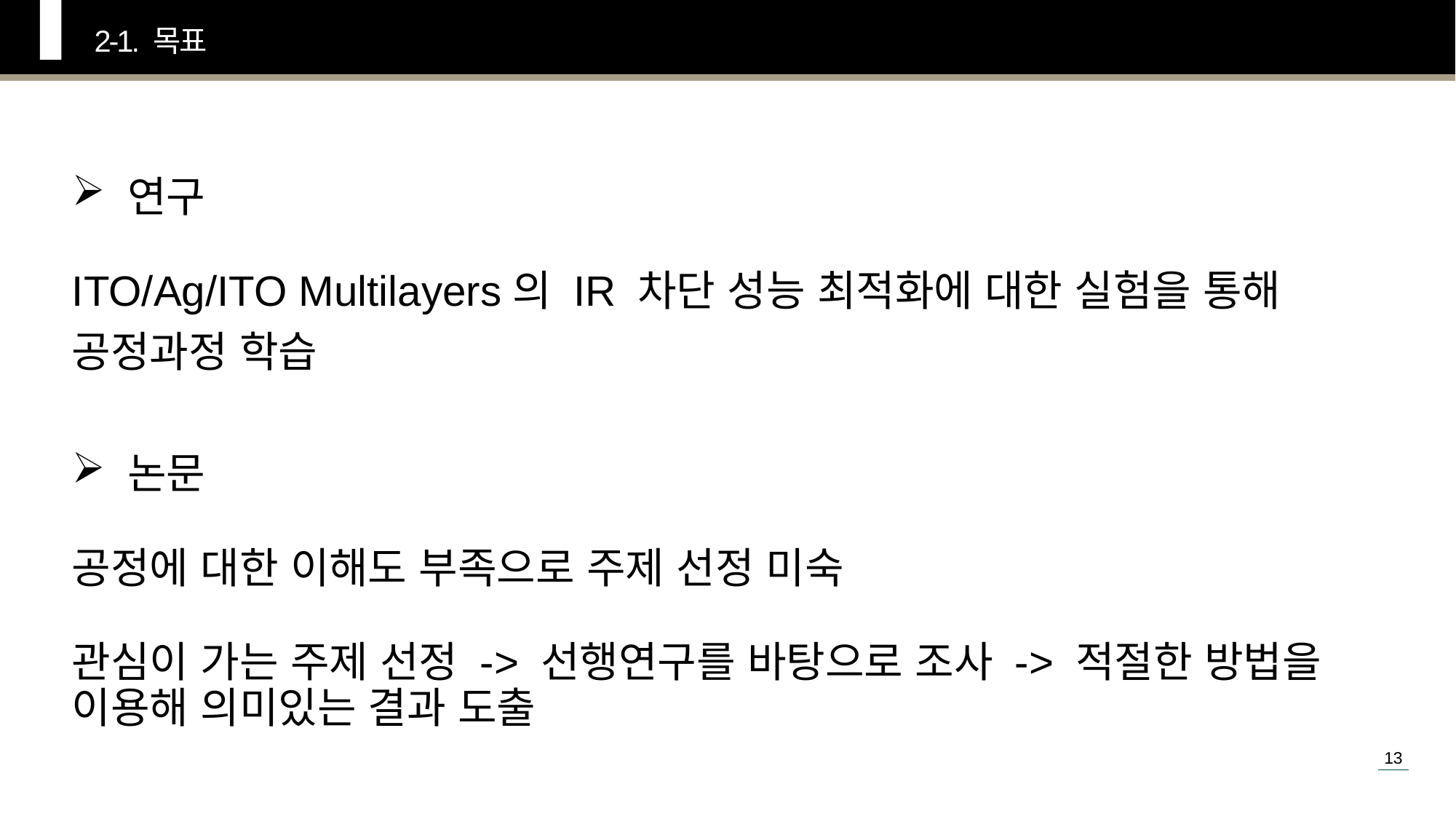

2-1. 목표
 연구

ITO/Ag/ITO Multilayers의 IR 차단 성능 최적화에 대한 실험을 통해
공정과정 학습

 논문

공정에 대한 이해도 부족으로 주제 선정 미숙

관심이 가는 주제 선정 -> 선행연구를 바탕으로 조사 -> 적절한 방법을 이용해 의미있는 결과 도출